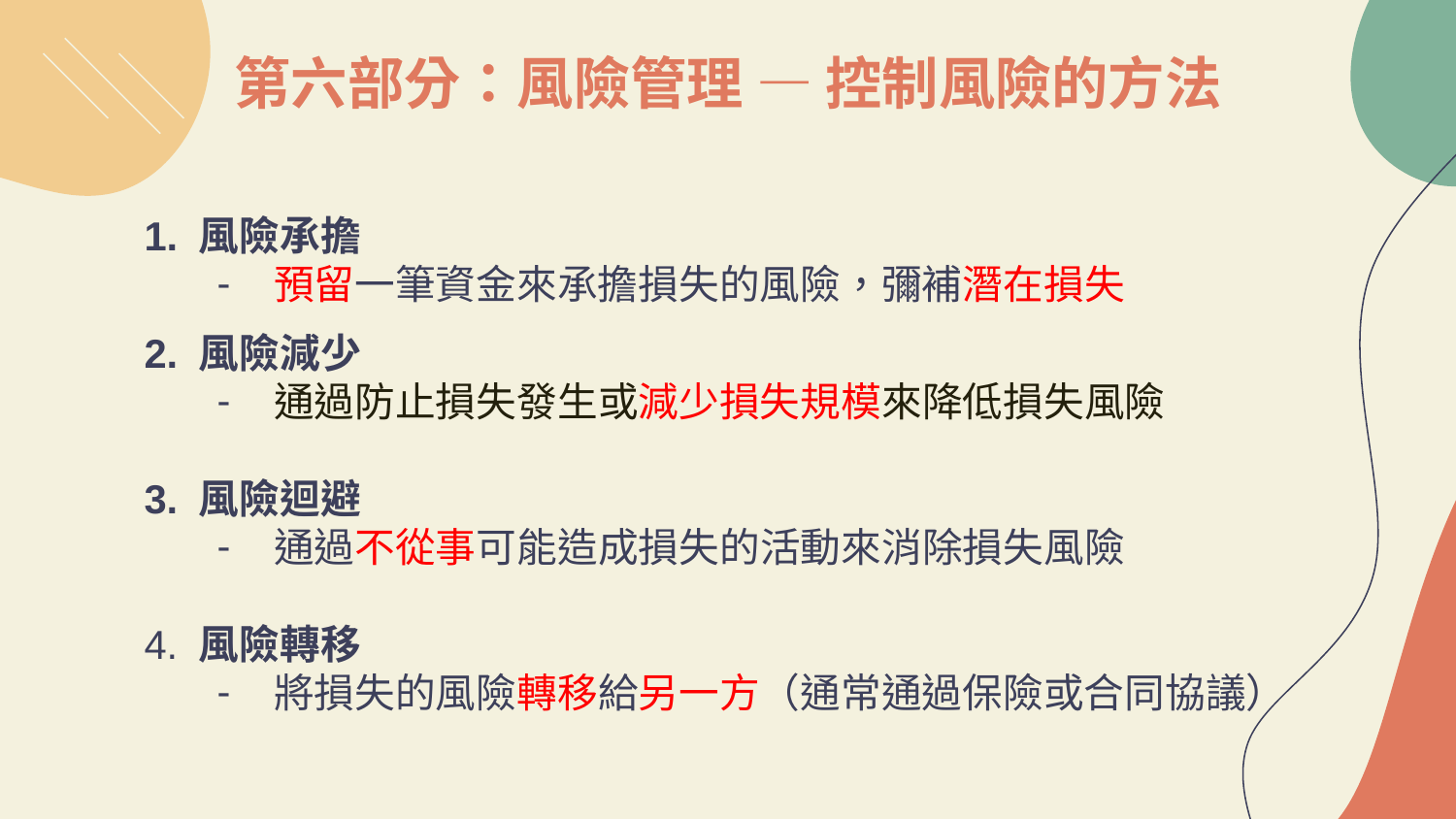

# 第六部分：風險管理 — 控制風險的方法
1. 風險承擔
預留一筆資金來承擔損失的風險，彌補潛在損失
2. 風險減少
通過防止損失發生或減少損失規模來降低損失風險

3. 風險迴避
通過不從事可能造成損失的活動來消除損失風險

4. 風險轉移
將損失的風險轉移給另一方（通常通過保險或合同協議）